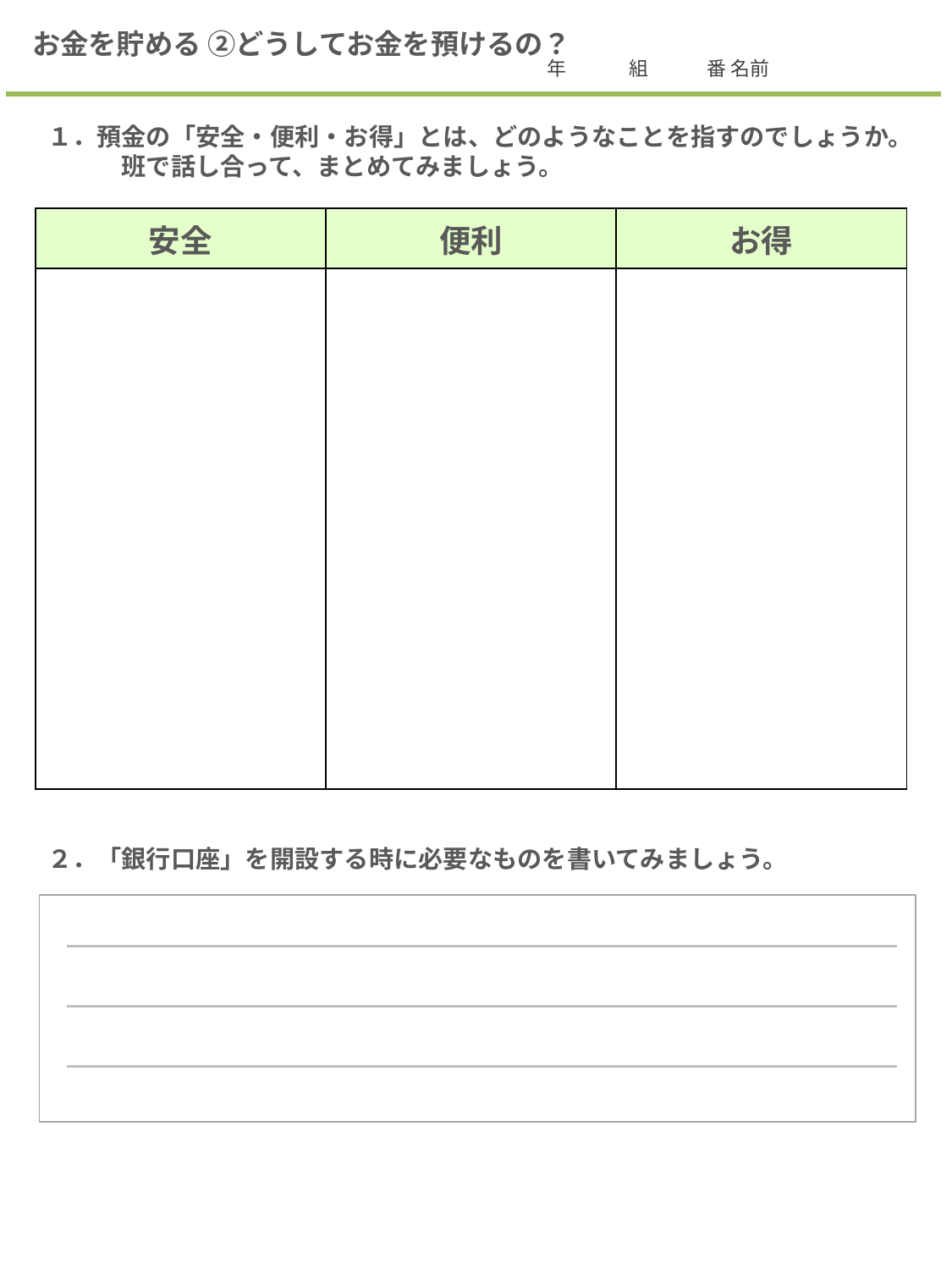

お金を貯める ②どうしてお金を預けるの？
　　　年　　　 組　　　番 名前
１．預金の「安全・便利・お得」とは、どのようなことを指すのでしょうか。
　　　班で話し合って、まとめてみましょう。
| 安全 | 便利 | お得 |
| --- | --- | --- |
|  |  |  |
２．「銀行口座」を開設する時に必要なものを書いてみましょう。